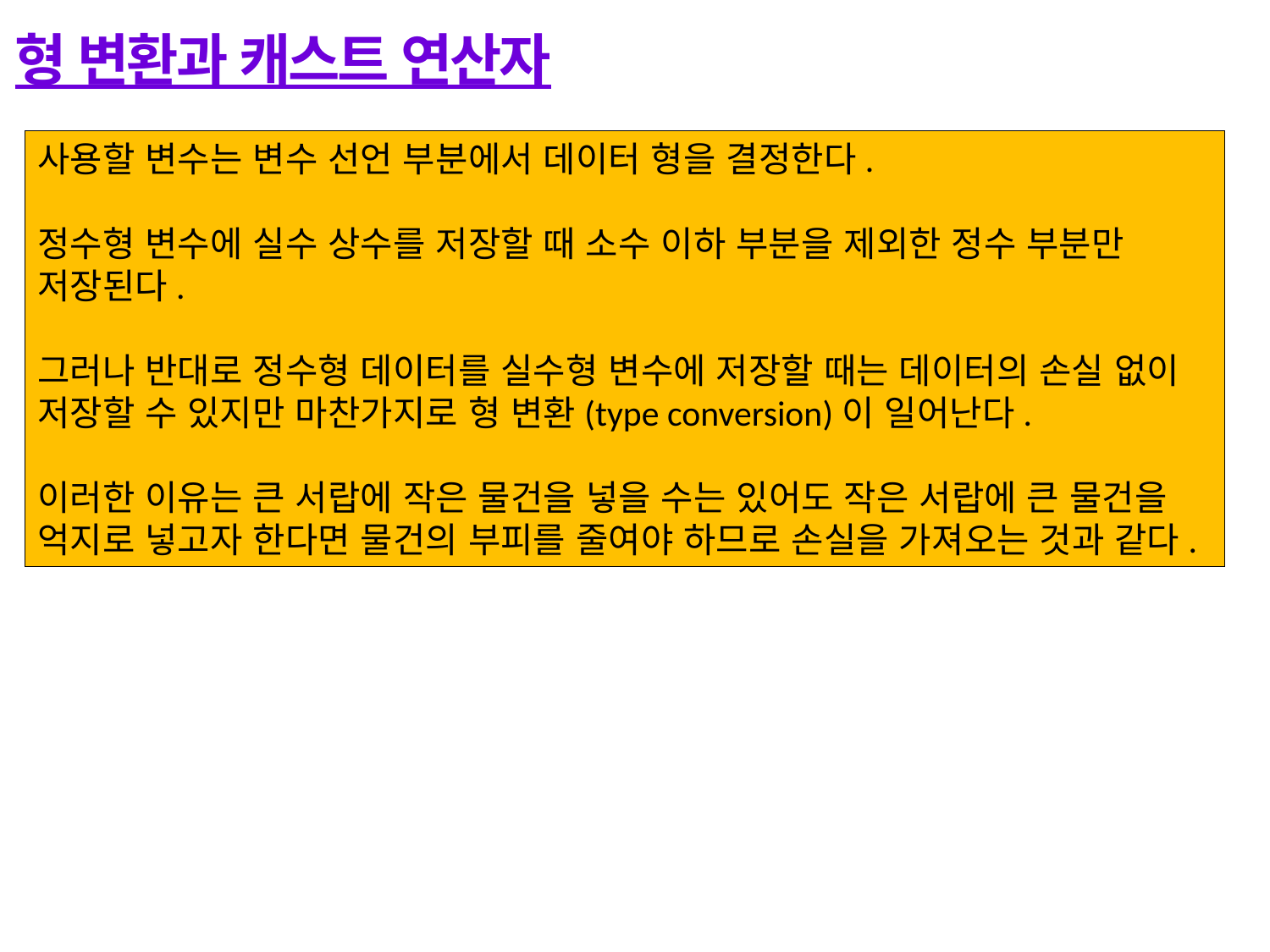

# 형 변환과 캐스트 연산자
사용할 변수는 변수 선언 부분에서 데이터 형을 결정한다.

정수형 변수에 실수 상수를 저장할 때 소수 이하 부분을 제외한 정수 부분만 저장된다.

그러나 반대로 정수형 데이터를 실수형 변수에 저장할 때는 데이터의 손실 없이 저장할 수 있지만 마찬가지로 형 변환(type conversion)이 일어난다.

이러한 이유는 큰 서랍에 작은 물건을 넣을 수는 있어도 작은 서랍에 큰 물건을 억지로 넣고자 한다면 물건의 부피를 줄여야 하므로 손실을 가져오는 것과 같다.